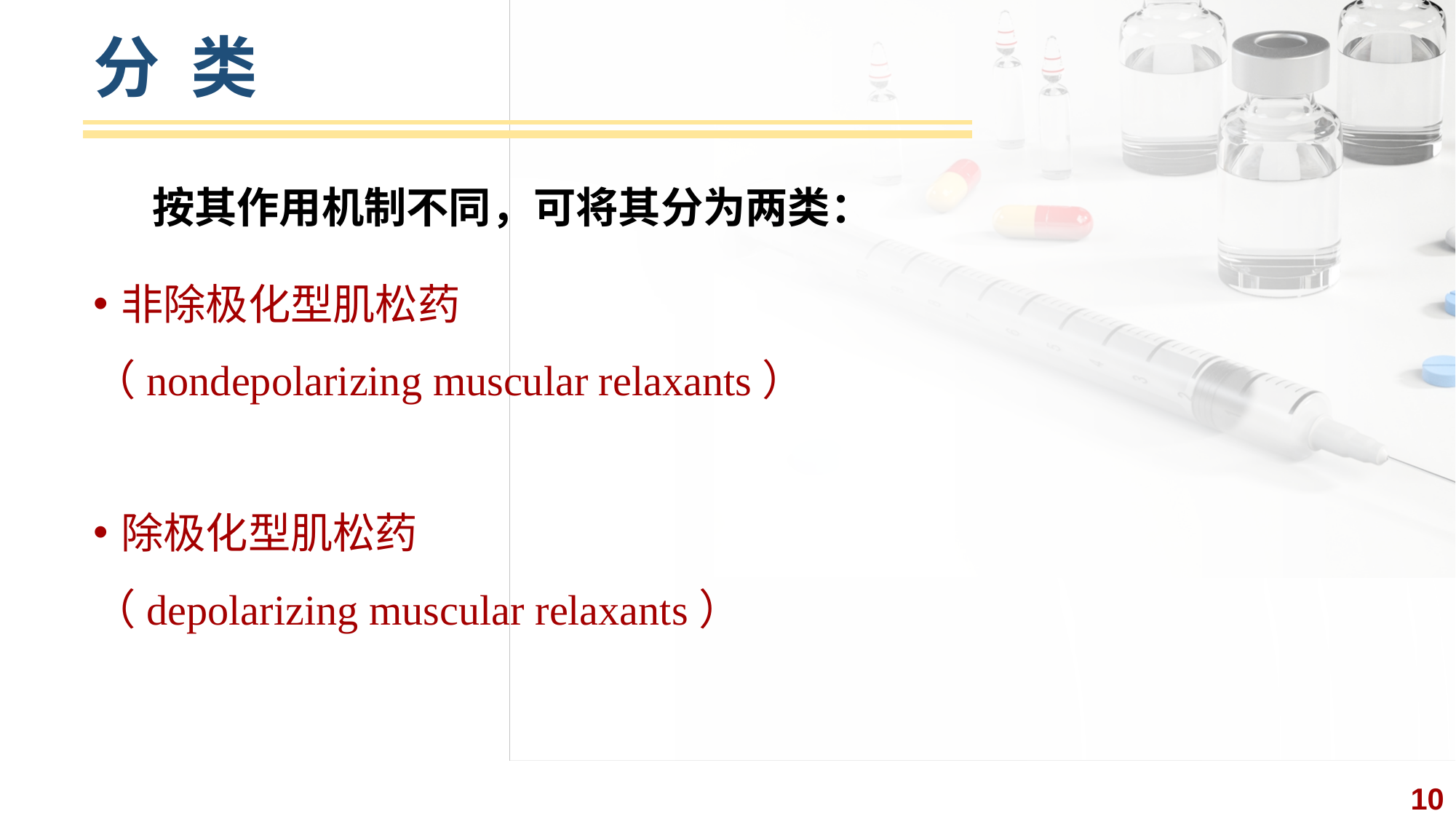

# 分  类
     按其作用机制不同，可将其分为两类：
非除极化型肌松药
（nondepolarizing muscular relaxants）

除极化型肌松药
（depolarizing muscular relaxants）
10